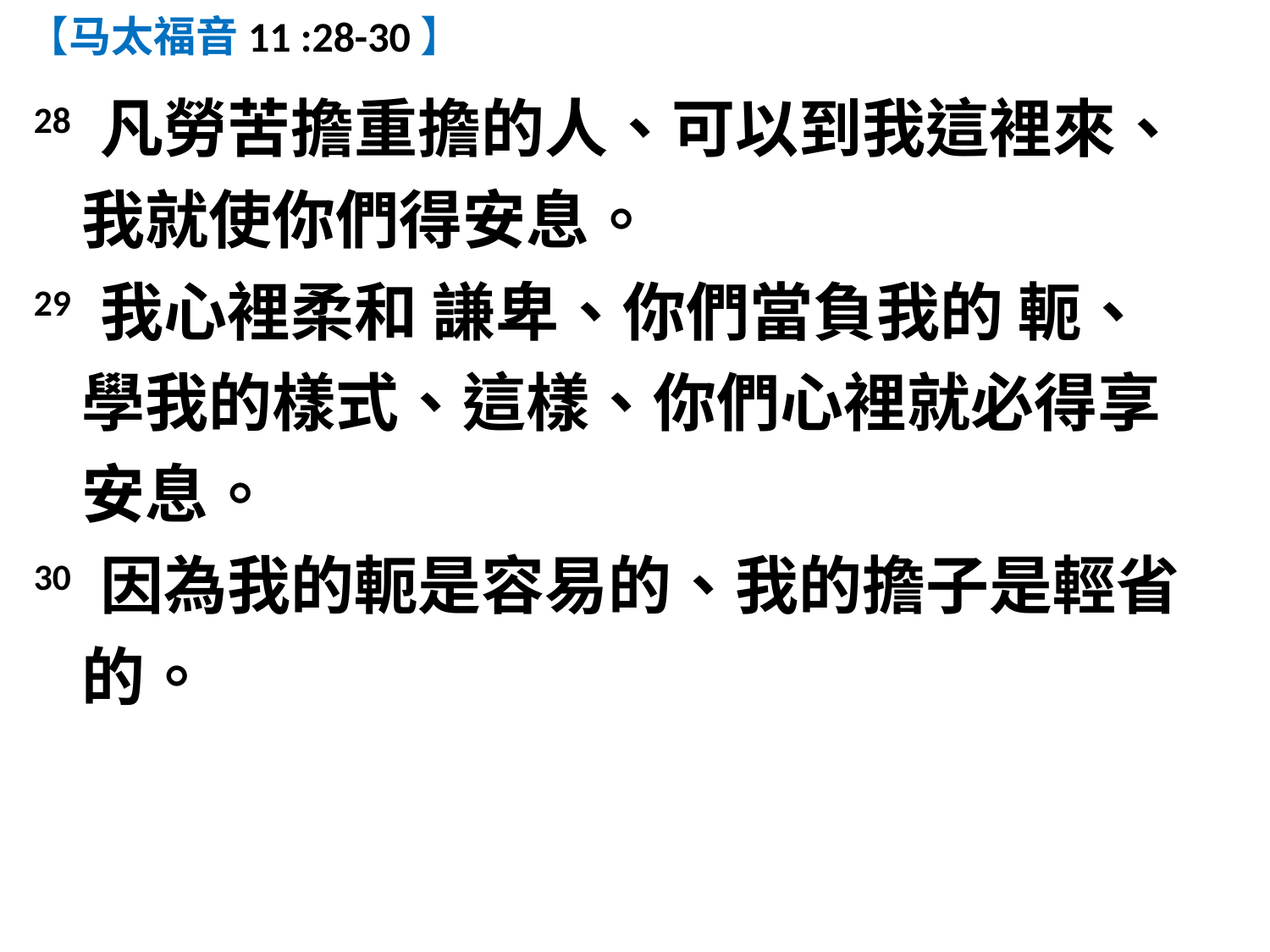

【马太福音11 :28-30】
28 凡勞苦擔重擔的人、可以到我這裡來、我就使你們得安息。
29 我心裡柔和 謙卑、你們當負我的 軛、學我的樣式、這樣、你們心裡就必得享安息。
30 因為我的軛是容易的、我的擔子是輕省的。